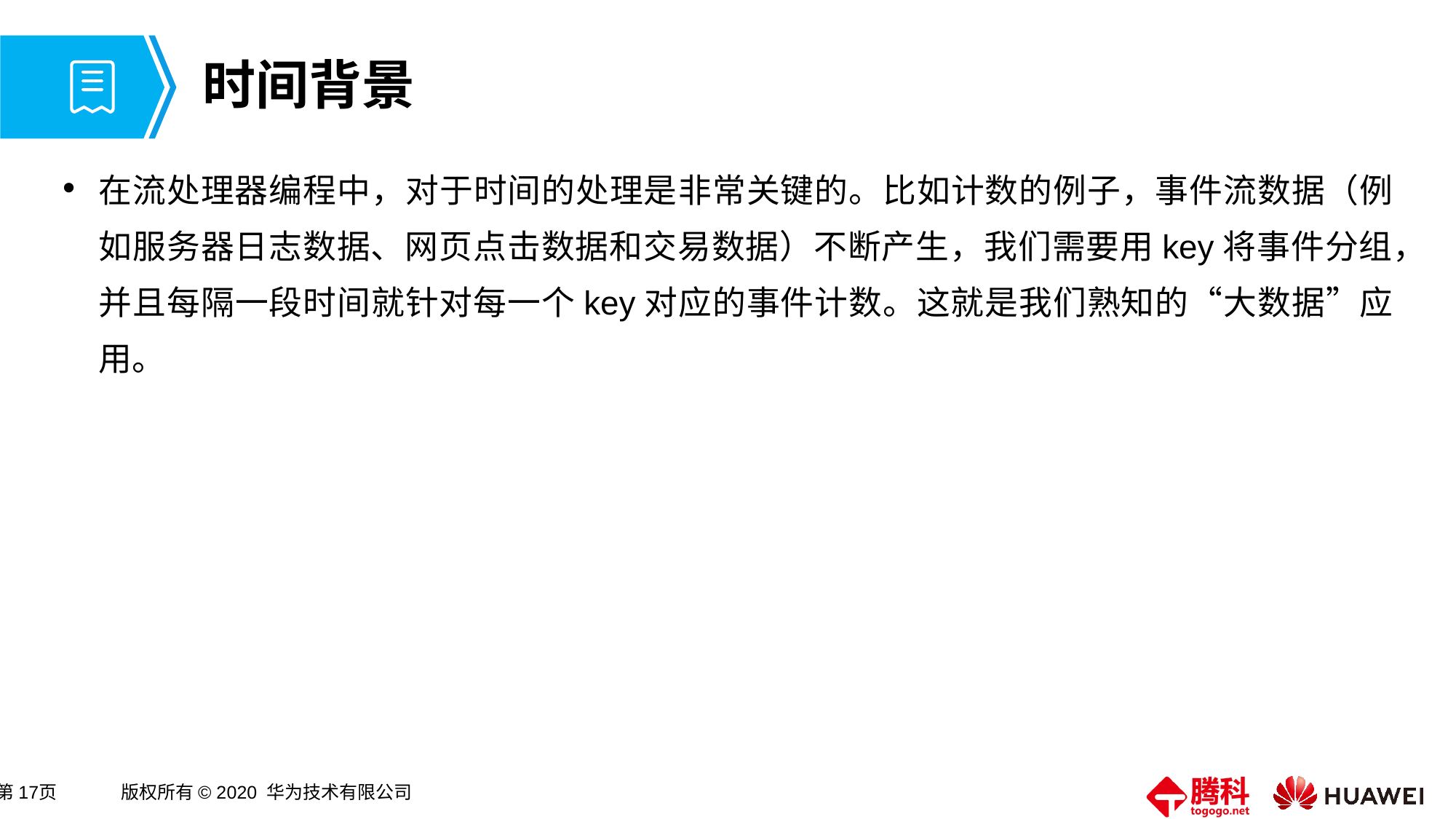

# 时间背景
在流处理器编程中，对于时间的处理是非常关键的。比如计数的例子，事件流数据（例如服务器日志数据、网页点击数据和交易数据）不断产生，我们需要用key将事件分组，并且每隔一段时间就针对每一个key对应的事件计数。这就是我们熟知的“大数据”应用。